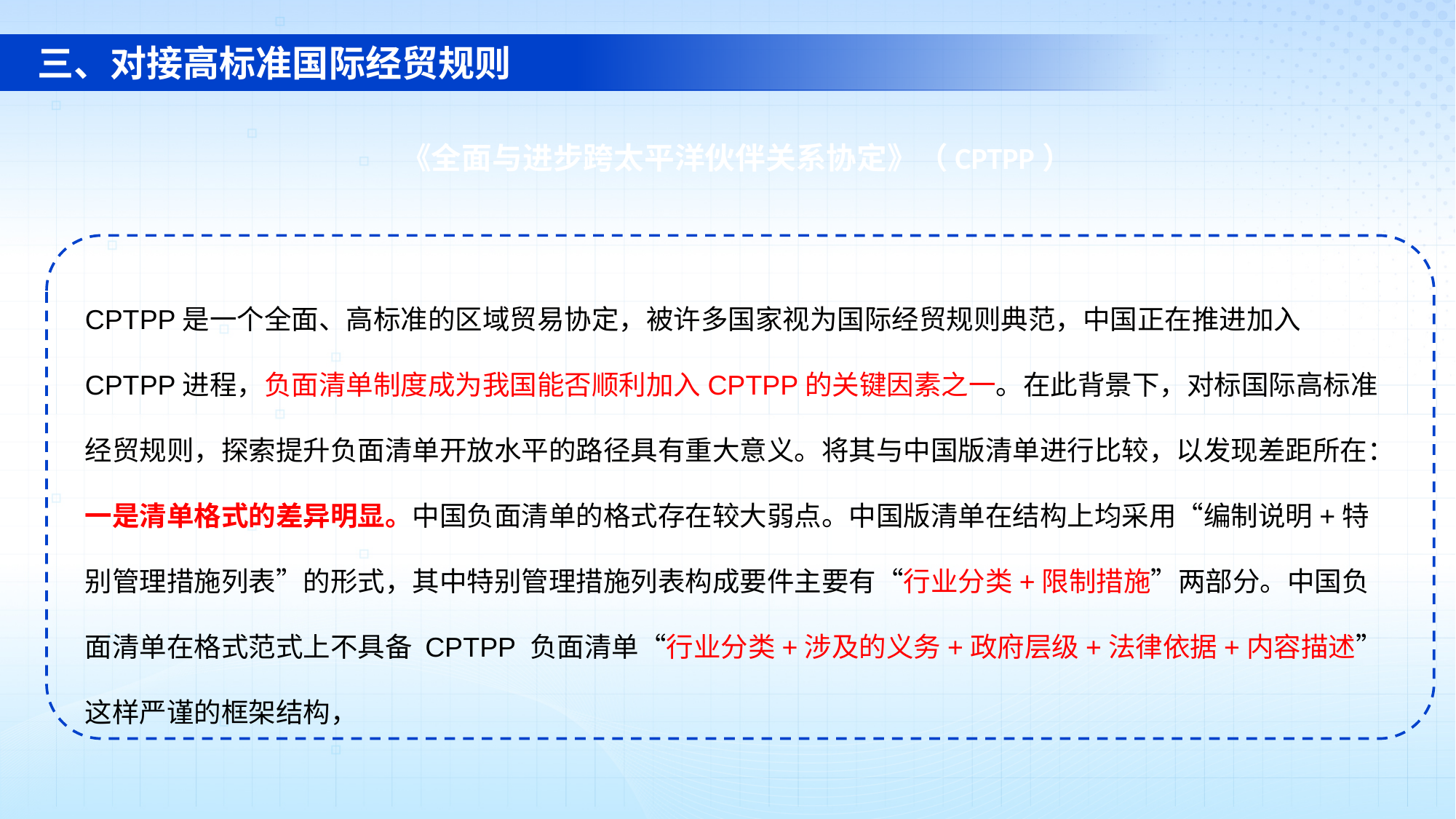

三、对接高标准国际经贸规则

《全面与进步跨太平洋伙伴关系协定》（CPTPP）

CPTPP是一个全面、高标准的区域贸易协定，被许多国家视为国际经贸规则典范，中国正在推进加入CPTPP进程，负面清单制度成为我国能否顺利加入CPTPP的关键因素之一。在此背景下，对标国际高标准经贸规则，探索提升负面清单开放水平的路径具有重大意义。将其与中国版清单进行比较，以发现差距所在：
一是清单格式的差异明显。中国负面清单的格式存在较大弱点。中国版清单在结构上均采用“编制说明+特别管理措施列表”的形式，其中特别管理措施列表构成要件主要有“行业分类+限制措施”两部分。中国负面清单在格式范式上不具备 CPTPP 负面清单“行业分类+涉及的义务+政府层级+法律依据+内容描述”这样严谨的框架结构，